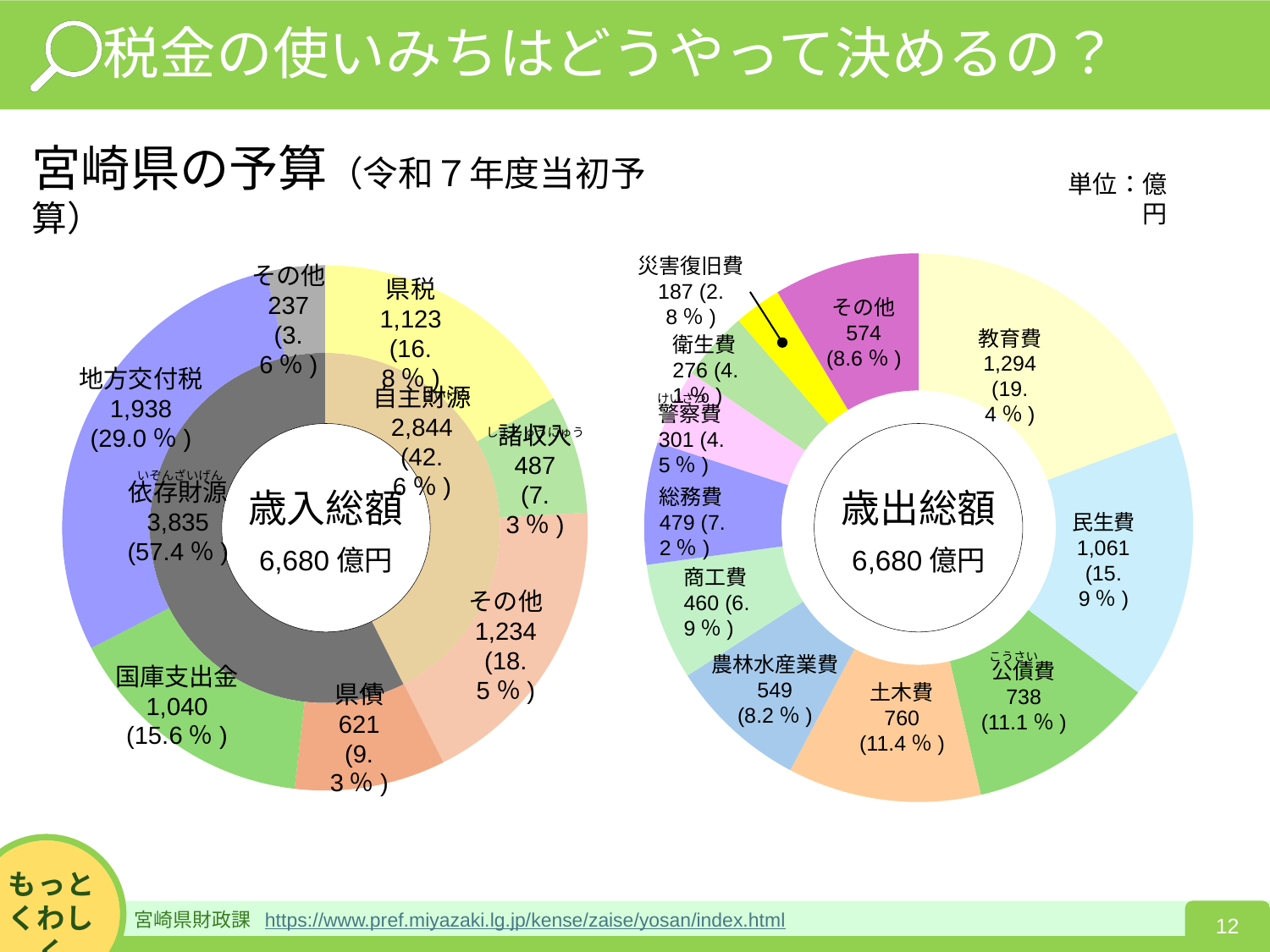

税金の使いみちはどうやって決めるの？
宮崎県の予算（令和７年度当初予算）
単位：億円

### Chart

| Category | 列2 | 列3 |
|---|---|---|
| 01_県税 | 42.6 | 16.8 |
| 02_諸収入 | None | 7.3 |
| 03_その他 | None | 18.5 |
| 01_県債 | 57.4 | 9.3 |
| 02_国庫支出金 | None | 15.6 |
| 03_地方交付税 | None | 29.0 |
| 04_その他 | None | 3.6 |

### Chart

| Category |  |
|---|---|
その他
237
(3.6％)
歳出総額
6,680億円
災害復旧費
187 (2.8％)
県税
1,123
(16.8％)
その他
574
(8.6％)
教育費
1,294
(19.4％)
衛生費
276 (4.1％)
地方交付税
1,938
(29.0％)
ざいげん
自主財源
2,844
(42.6％)
けいさつ
警察費
301 (4.5％)
しょしゅうにゅう
諸収入
487
(7.3％)

歳入総額
6,680億円

いぞんざいげん
依存財源
3,835
(57.4％)
総務費
479 (7.2％)
民生費
1,061
(15.9％)
商工費
460 (6.9％)
その他
1,234
(18.5％)
こうさい
公債費
738
(11.1％)
農林水産業費
549
(8.2％)
国庫支出金
1,040
(15.6％)
土木費
760
(11.4％)
さい
県債
621
(9.3％)
宮崎県財政課  https://www.pref.miyazaki.lg.jp/kense/zaise/yosan/index.html
12